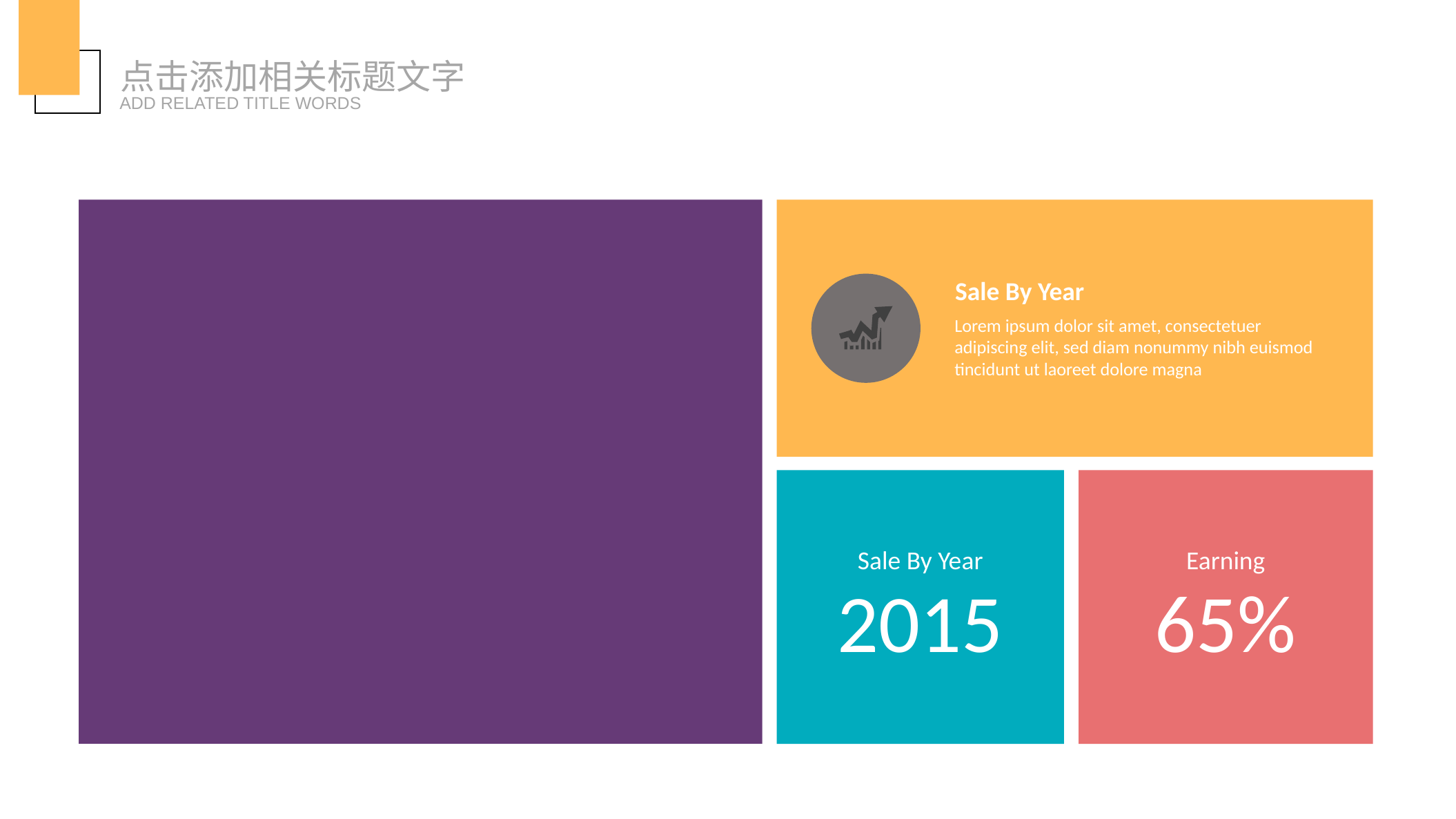

点击添加相关标题文字
ADD RELATED TITLE WORDS

Sale By Year
Lorem ipsum dolor sit amet, consectetuer adipiscing elit, sed diam nonummy nibh euismod tincidunt ut laoreet dolore magna

Sale By Year
2015

Earning
65%